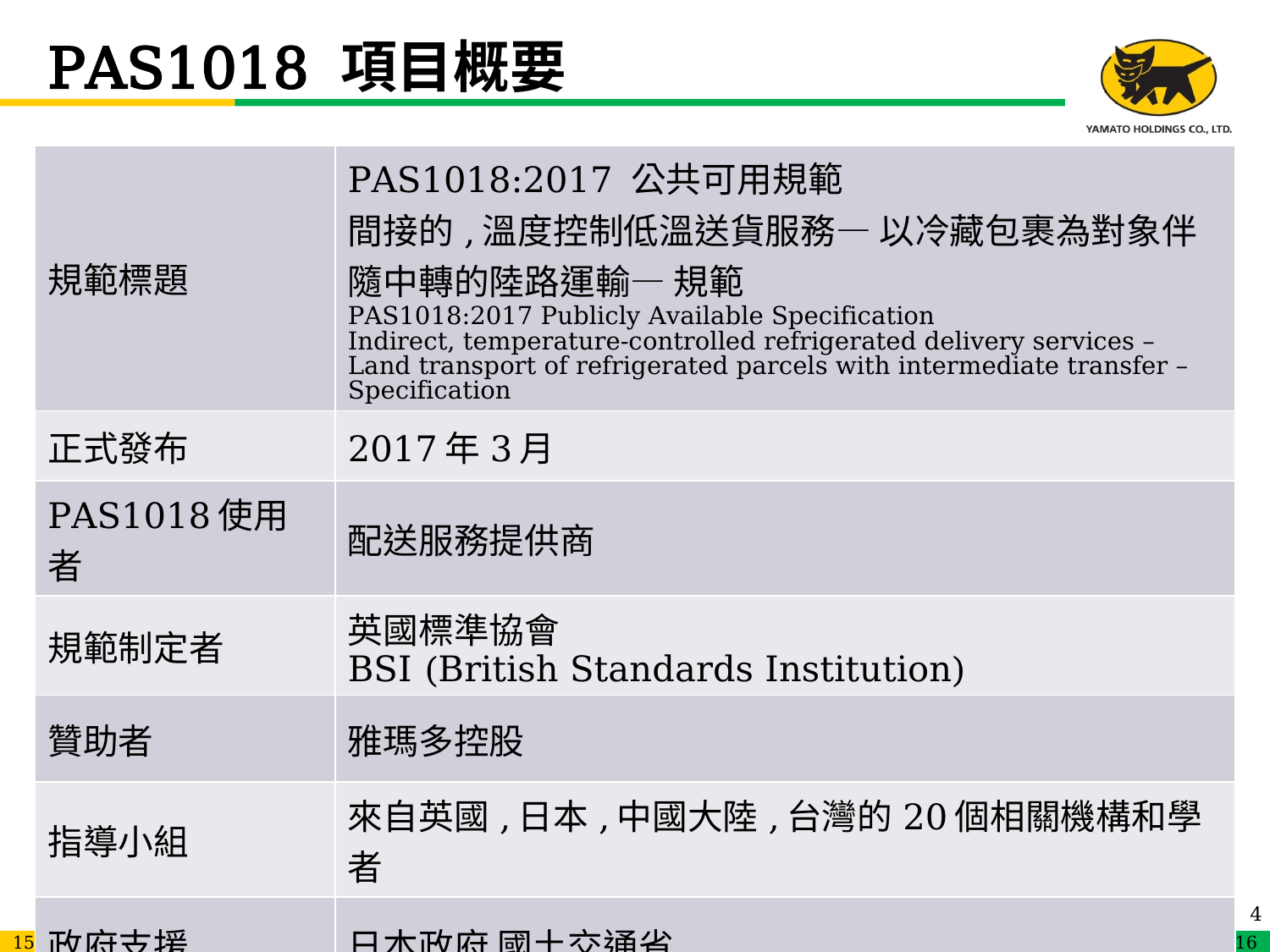

# PAS1018 項目概要
| 規範標題 | PAS1018:2017 公共可用規範 間接的,溫度控制低溫送貨服務— 以冷藏包裹為對象伴隨中轉的陸路運輸— 規範 PAS1018:2017 Publicly Available Specification Indirect, temperature-controlled refrigerated delivery services – Land transport of refrigerated parcels with intermediate transfer – Specification |
| --- | --- |
| 正式發布 | 2017年3月 |
| PAS1018使用者 | 配送服務提供商 |
| 規範制定者 | 英國標準協會 BSI (British Standards Institution) |
| 贊助者 | 雅瑪多控股 |
| 指導小組 | 來自英國,日本,中國大陸,台灣的20個相關機構和學者 |
| 政府支援 | 日本政府 國土交通省 |
4